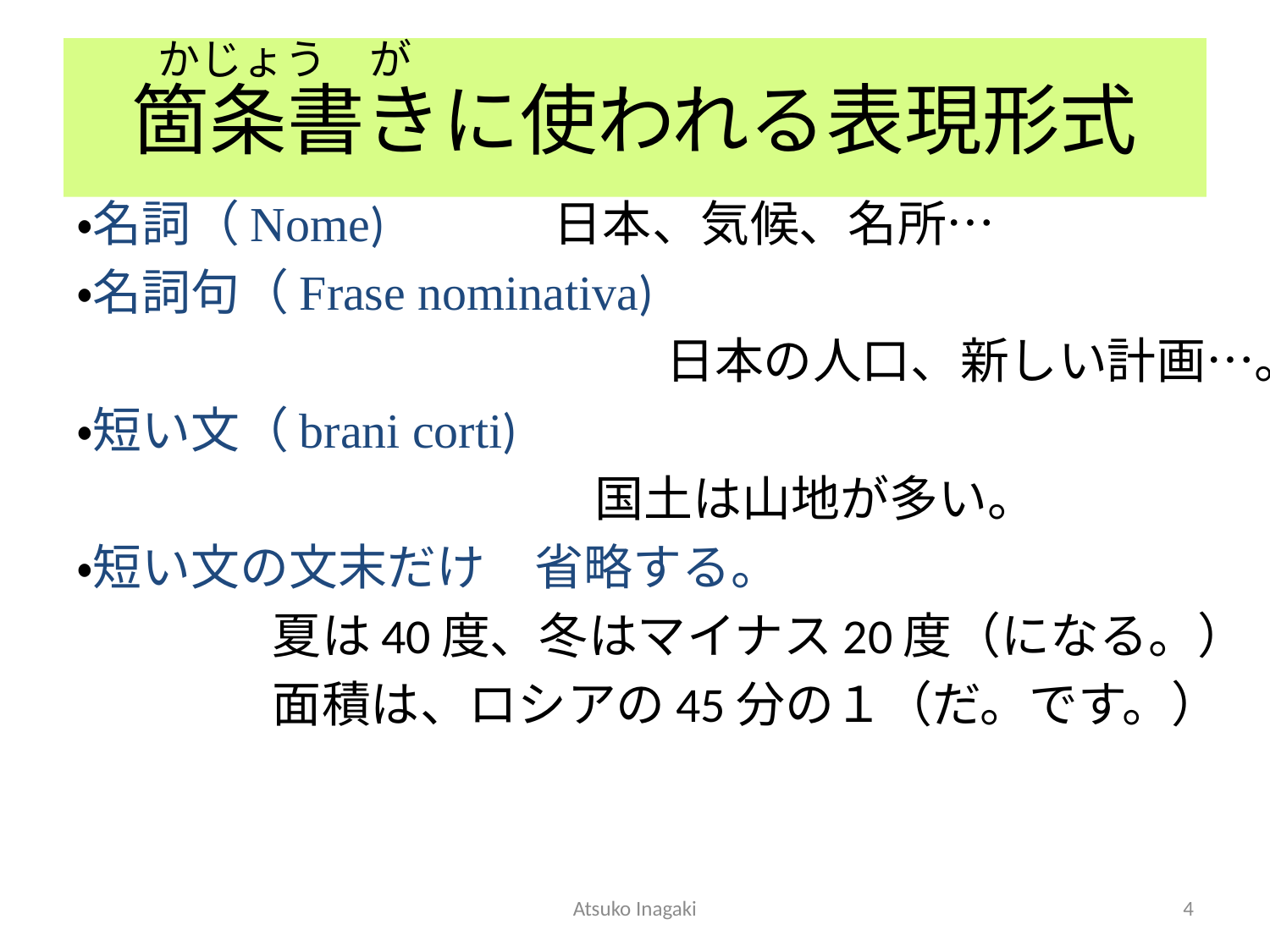

かじょう　が
# 箇条書きに使われる表現形式
・名詞（Nome) 　　　日本、気候、名所…
・名詞句（Frase nominativa)
　　　　　　　　　　　　日本の人口、新しい計画…。
・短い文（brani corti)
              　　　　　　　 国土は山地が多い。
・短い文の文末だけ　省略する。
　　　　夏は40度、冬はマイナス20度（になる。）
　　　　面積は、ロシアの45分の１（だ。です。）
Atsuko Inagaki
4